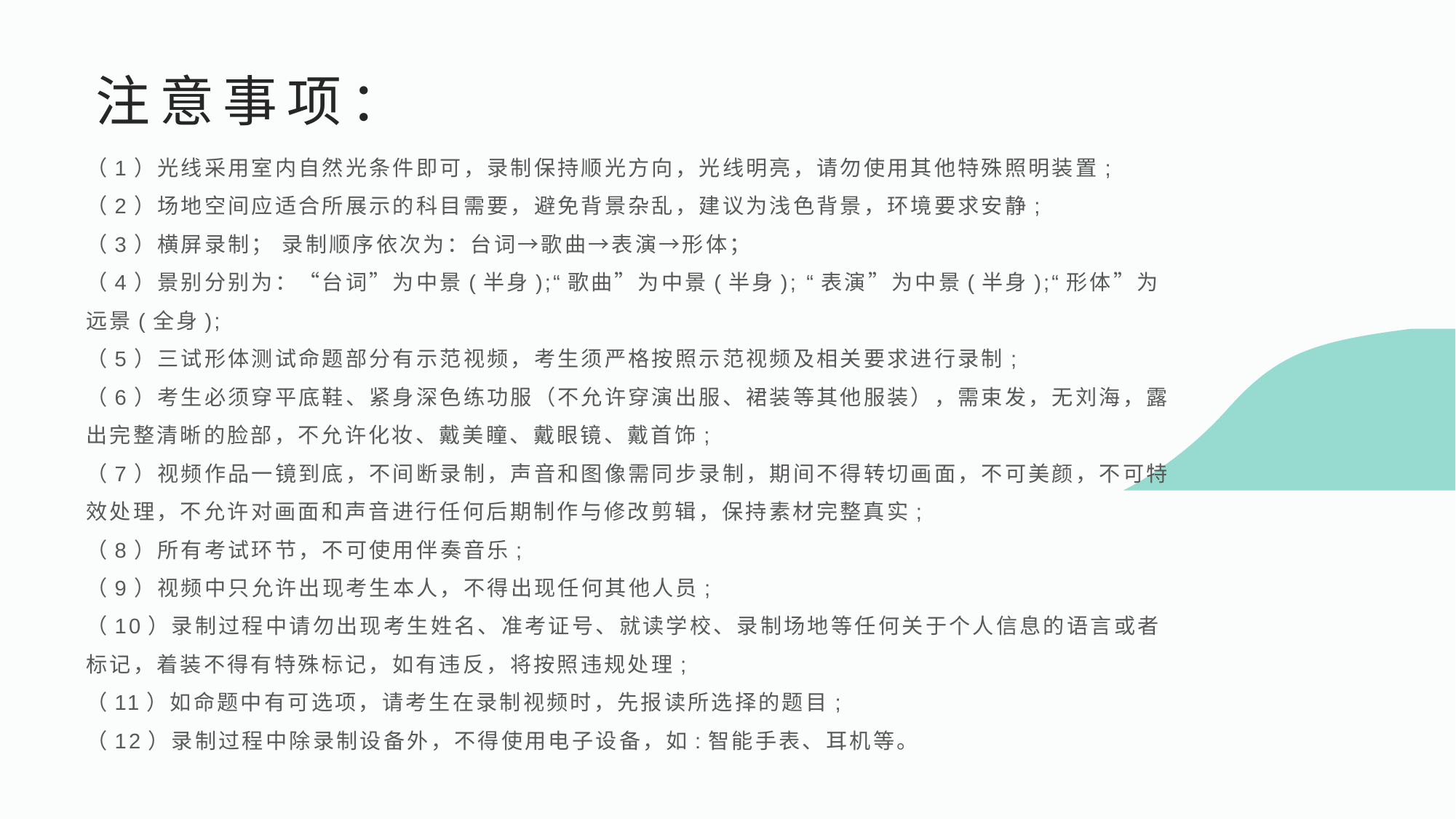

注意事项：
（1）光线采用室内自然光条件即可，录制保持顺光方向，光线明亮，请勿使用其他特殊照明装置;
（2）场地空间应适合所展示的科目需要，避免背景杂乱，建议为浅色背景，环境要求安静;
（3）横屏录制； 录制顺序依次为：台词→歌曲→表演→形体；
（4）景别分别为：“台词”为中景(半身);“歌曲”为中景(半身); “表演”为中景(半身);“形体”为远景(全身);
（5）三试形体测试命题部分有示范视频，考生须严格按照示范视频及相关要求进行录制;
（6）考生必须穿平底鞋、紧身深色练功服（不允许穿演出服、裙装等其他服装），需束发，无刘海，露出完整清晰的脸部，不允许化妆、戴美瞳、戴眼镜、戴首饰;
（7）视频作品一镜到底，不间断录制，声音和图像需同步录制，期间不得转切画面，不可美颜，不可特效处理，不允许对画面和声音进行任何后期制作与修改剪辑，保持素材完整真实;
（8）所有考试环节，不可使用伴奏音乐;
（9）视频中只允许出现考生本人，不得出现任何其他人员;
（10）录制过程中请勿出现考生姓名、准考证号、就读学校、录制场地等任何关于个人信息的语言或者标记，着装不得有特殊标记，如有违反，将按照违规处理;
（11）如命题中有可选项，请考生在录制视频时，先报读所选择的题目;
（12）录制过程中除录制设备外，不得使用电子设备，如:智能手表、耳机等。